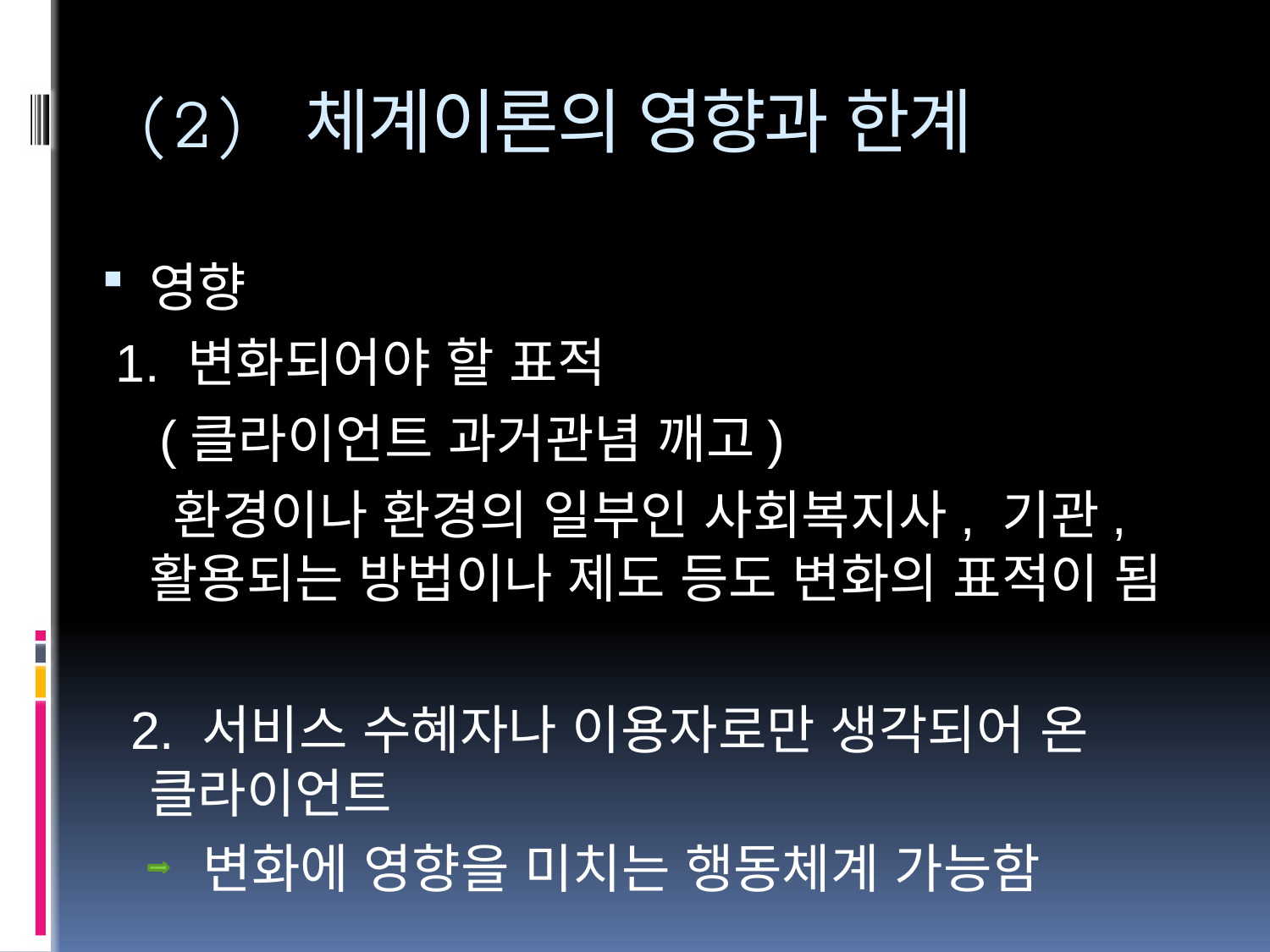

# (2) 체계이론의 영향과 한계
영향
 1. 변화되어야 할 표적
    (클라이언트 과거관념 깨고)
    환경이나 환경의 일부인 사회복지사, 기관, 활용되는 방법이나 제도 등도 변화의 표적이 됨

  2. 서비스 수혜자나 이용자로만 생각되어 온 클라이언트
      변화에 영향을 미치는 행동체계 가능함